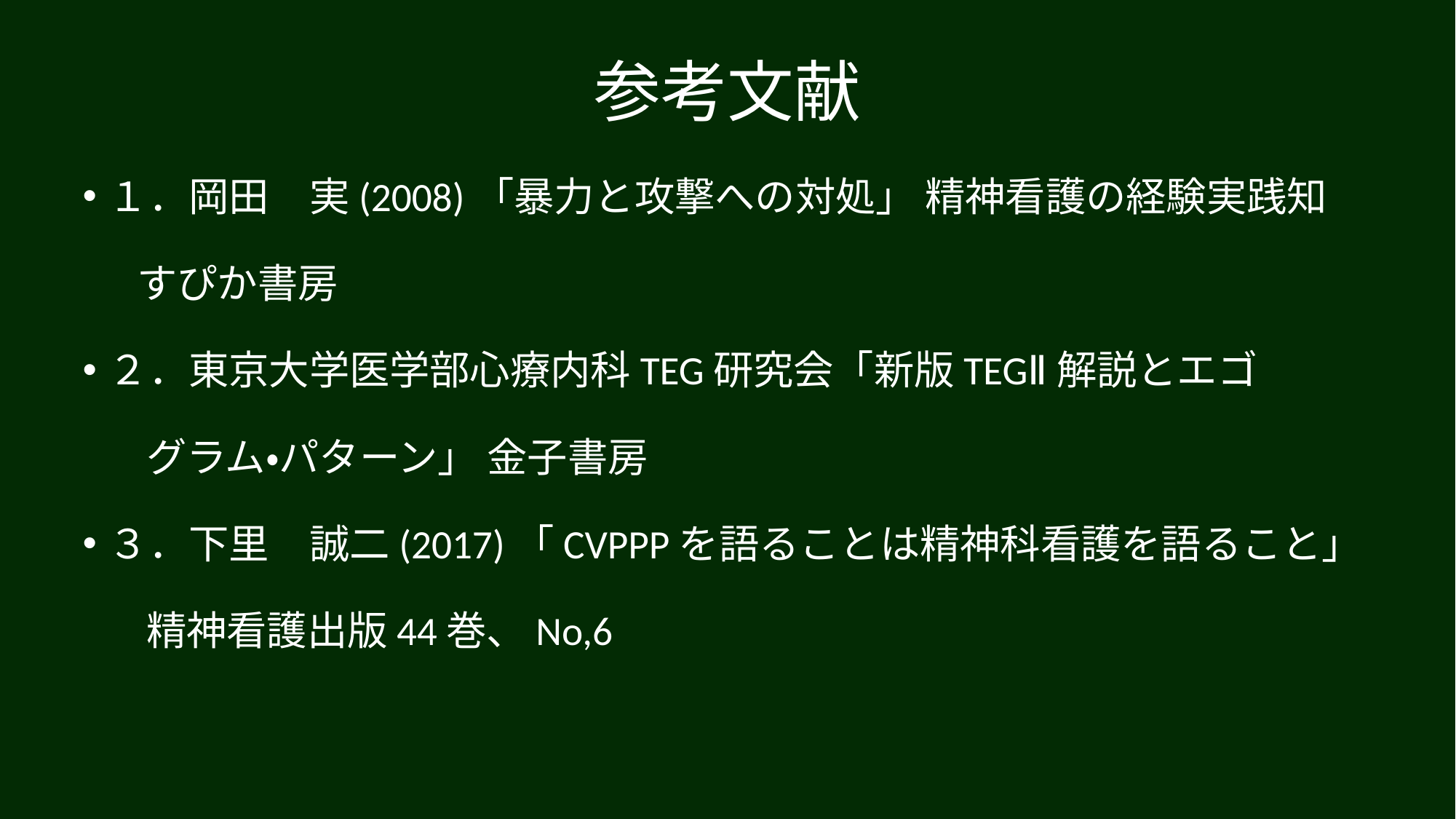

# 参考文献
１．岡田　実(2008)「暴力と攻撃への対処」 精神看護の経験実践知
     すぴか書房
２．東京大学医学部心療内科TEG研究会「新版TEGⅡ解説とエゴ
      グラム・パターン」 金子書房
３．下里　誠二(2017)「CVPPPを語ることは精神科看護を語ること」
      精神看護出版44巻、No,6